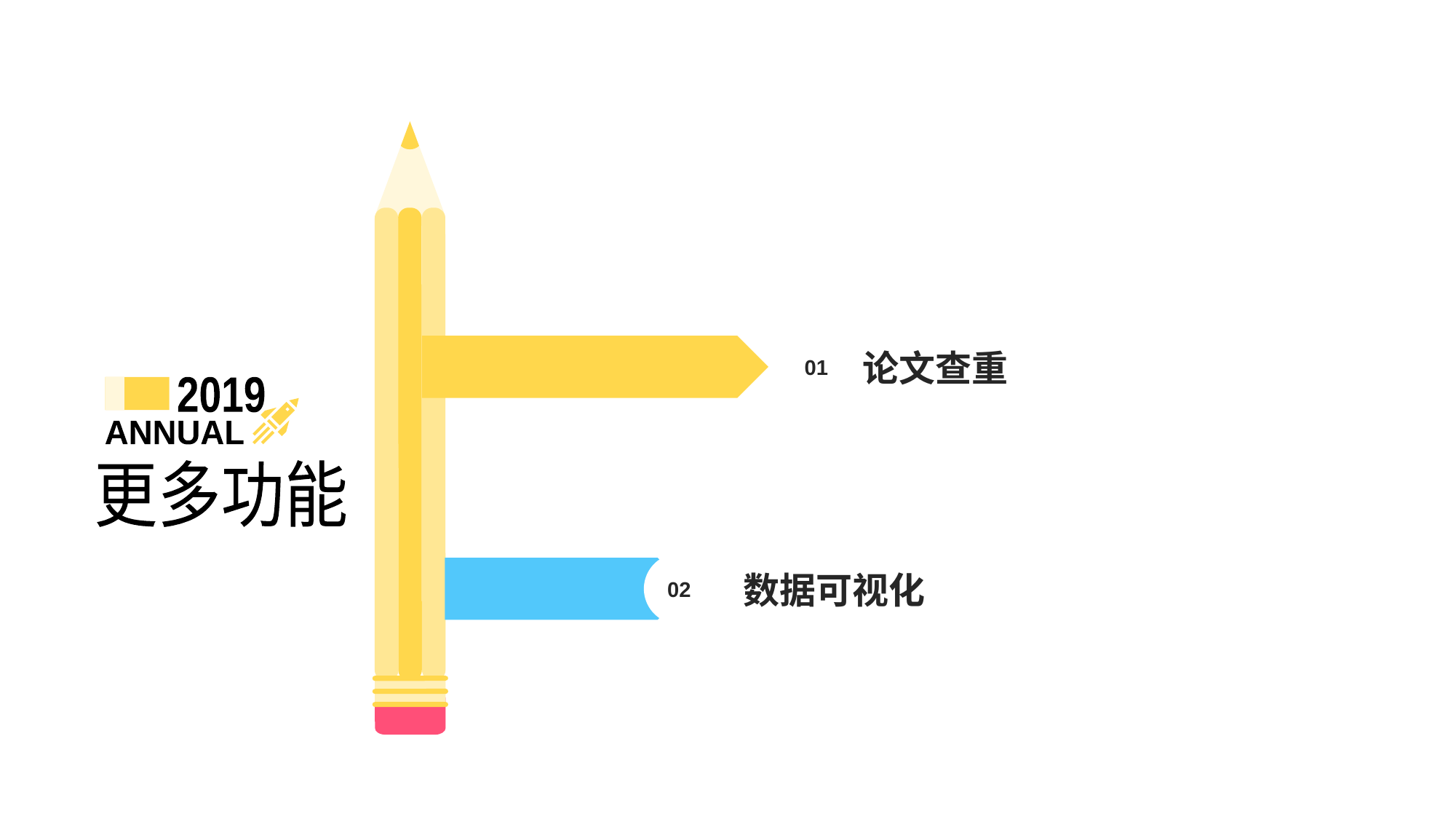

论文查重
01

2019

ANNUAL
更多功能
数据可视化
02